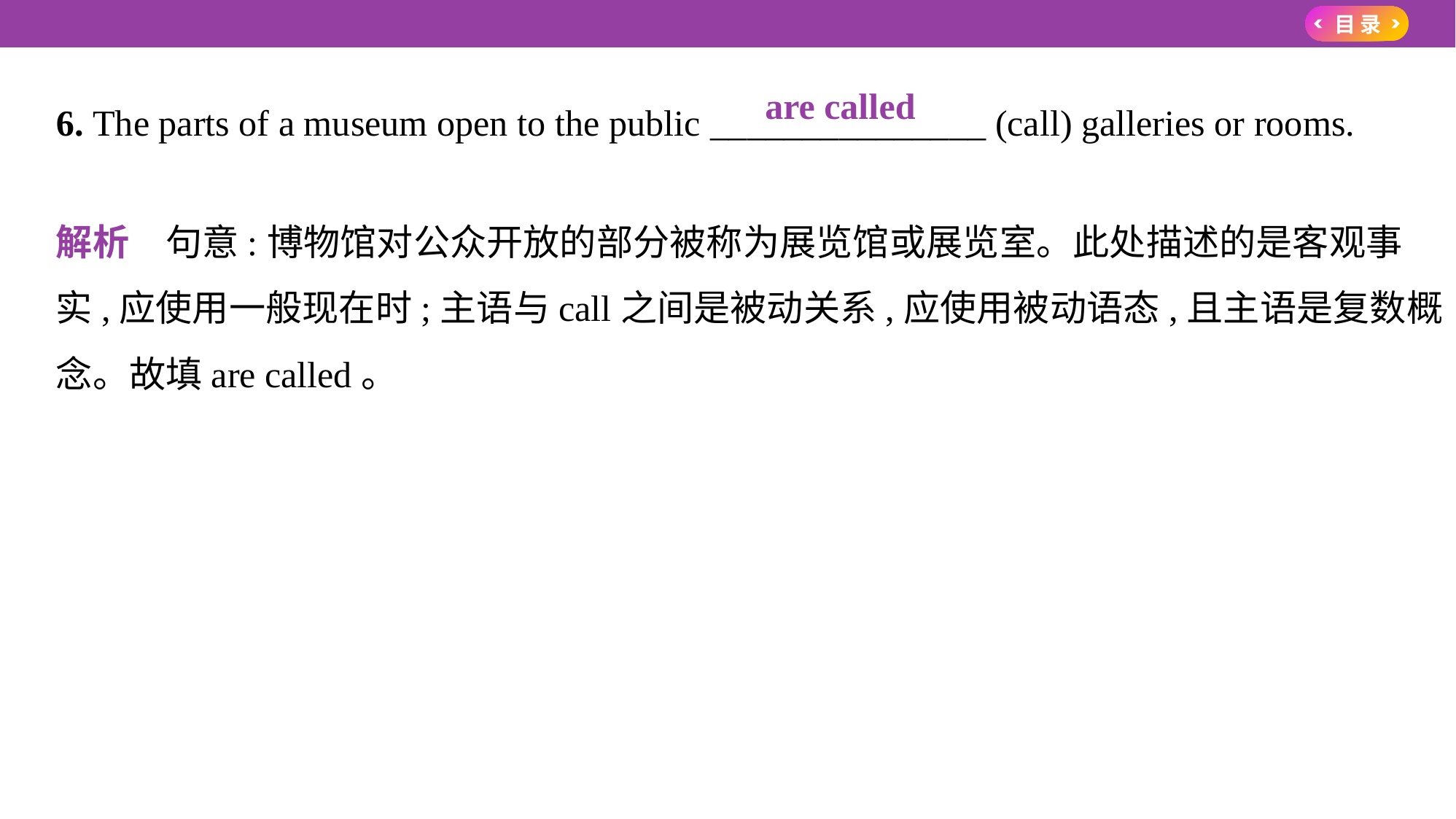

6. The parts of a museum open to the public _______________ (call) galleries or rooms.

解析　句意:博物馆对公众开放的部分被称为展览馆或展览室。此处描述的是客观事
实,应使用一般现在时;主语与call之间是被动关系,应使用被动语态,且主语是复数概
念。故填are called。
　are called